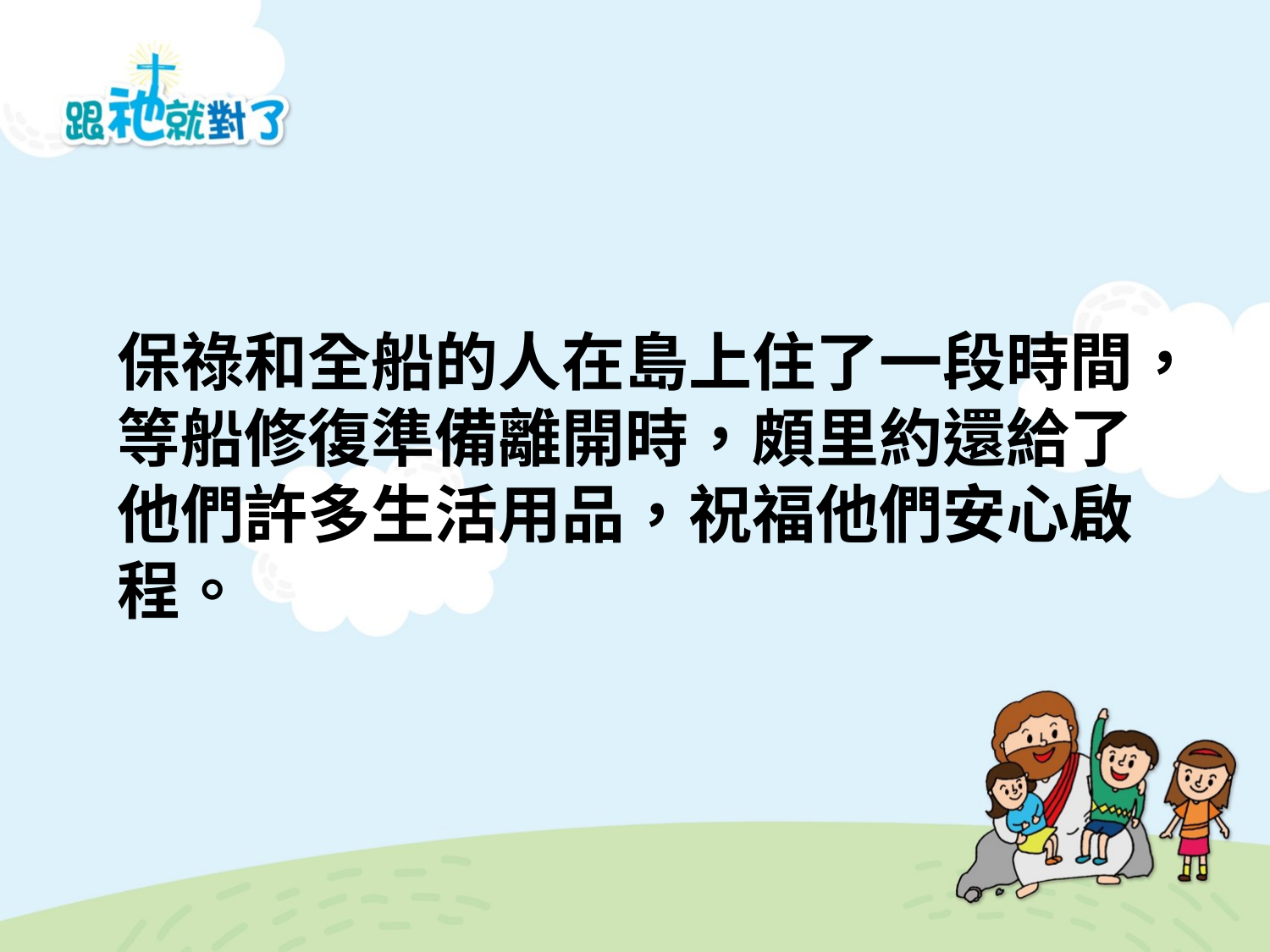

保祿和全船的人在島上住了一段時間，等船修復準備離開時，頗里約還給了他們許多生活用品，祝福他們安心啟程。